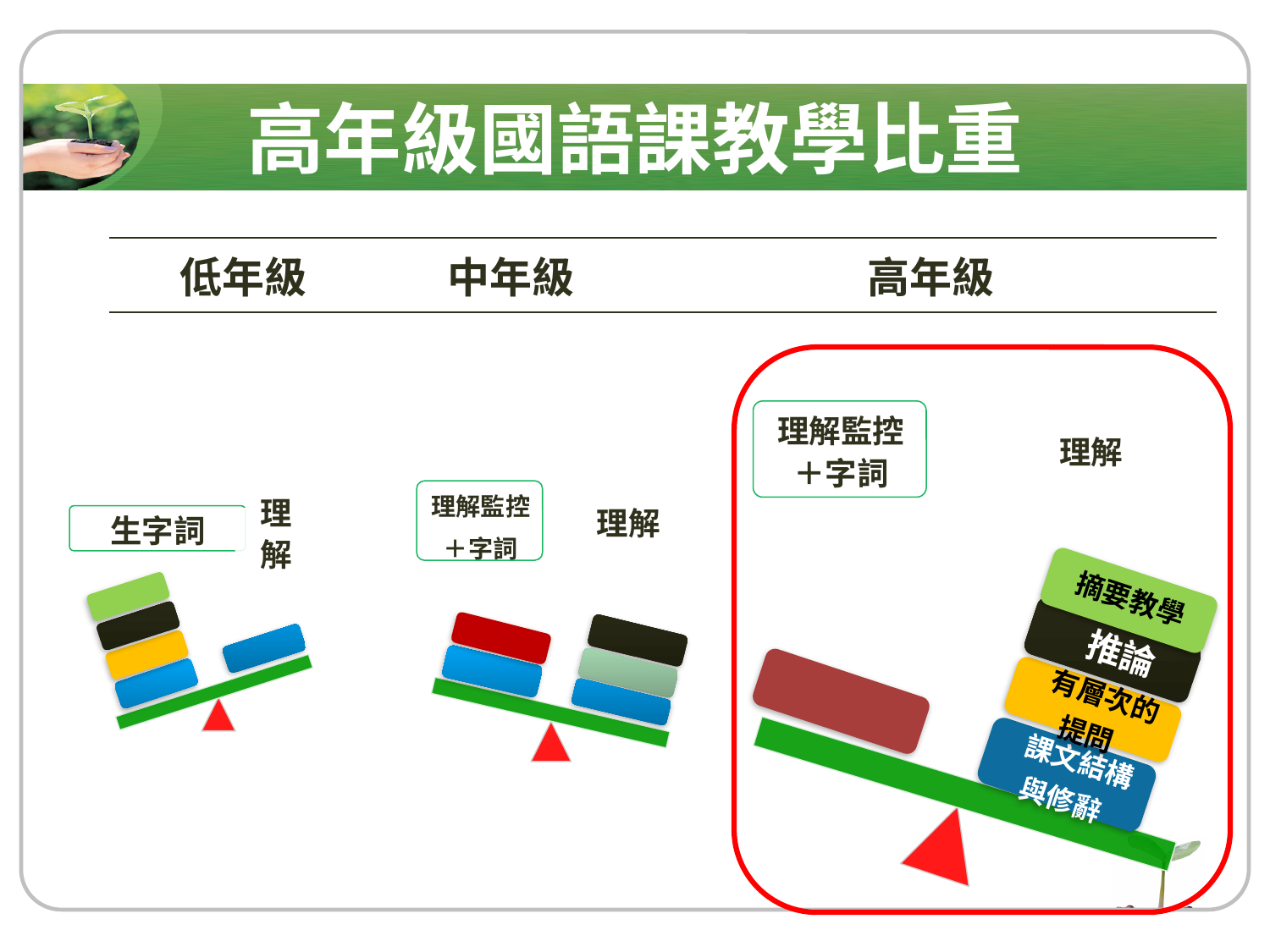

高年級國語課教學比重
| 低年級 |
| --- |
| 中年級 |
| --- |
| 高年級 |
| --- |

理解監控＋字詞
理解
 課文結構與修辭
 有層次的
提問
 推論
摘要教學

生字詞
理解

理解監控
＋字詞
理解